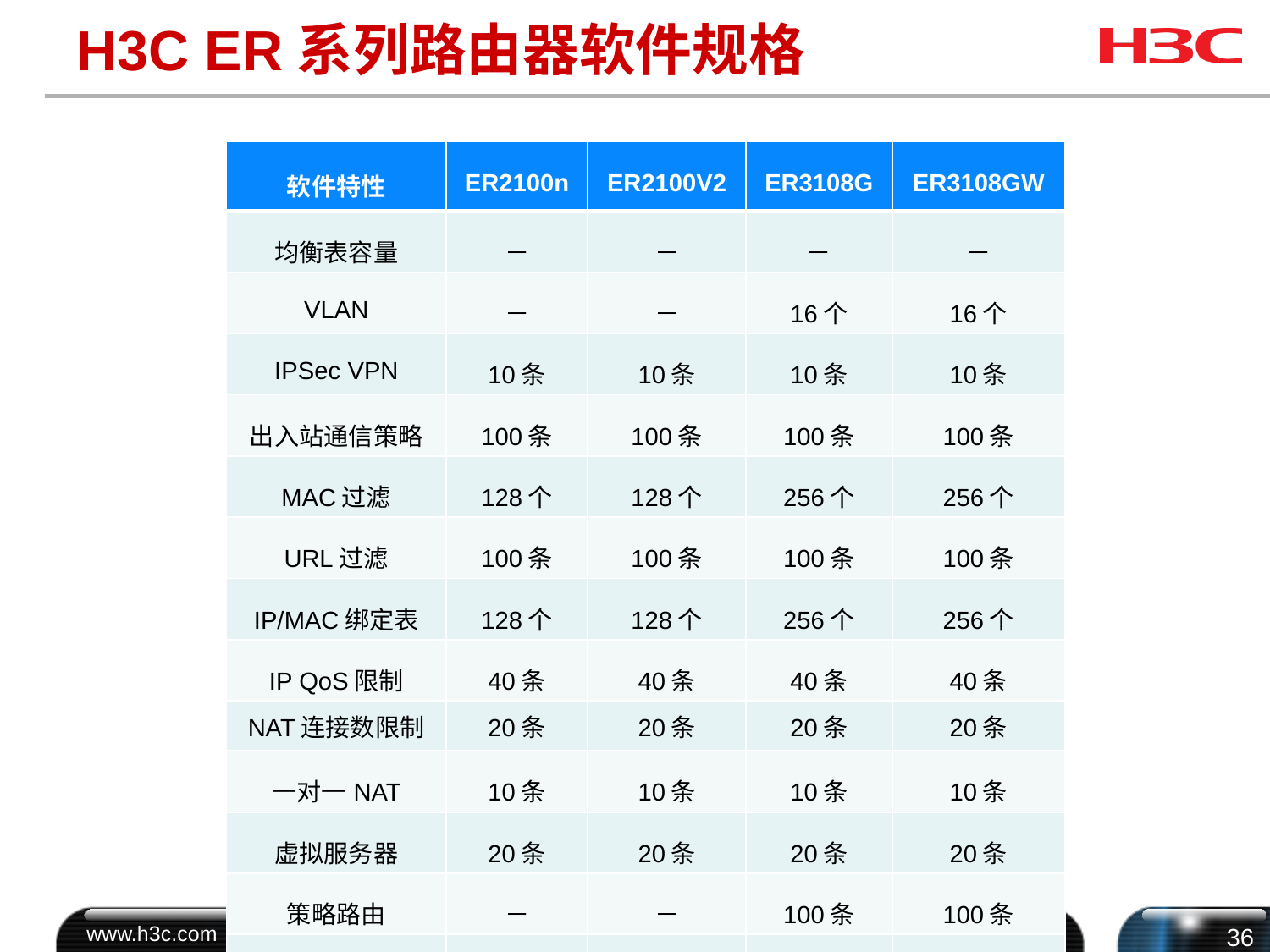

# H3C ER系列路由器软件规格
| 软件特性 | ER2100n | ER2100V2 | ER3108G | ER3108GW |
| --- | --- | --- | --- | --- |
| 均衡表容量 | － | － | － | － |
| VLAN | － | － | 16个 | 16个 |
| IPSec VPN | 10条 | 10条 | 10条 | 10条 |
| 出入站通信策略 | 100条 | 100条 | 100条 | 100条 |
| MAC过滤 | 128个 | 128个 | 256个 | 256个 |
| URL过滤 | 100条 | 100条 | 100条 | 100条 |
| IP/MAC绑定表 | 128个 | 128个 | 256个 | 256个 |
| IP QoS限制 | 40条 | 40条 | 40条 | 40条 |
| NAT连接数限制 | 20条 | 20条 | 20条 | 20条 |
| 一对一NAT | 10条 | 10条 | 10条 | 10条 |
| 虚拟服务器 | 20条 | 20条 | 20条 | 20条 |
| 策略路由 | － | － | 100条 | 100条 |
| 静态路由 | 50条 | 50条 | 50条 | 50条 |